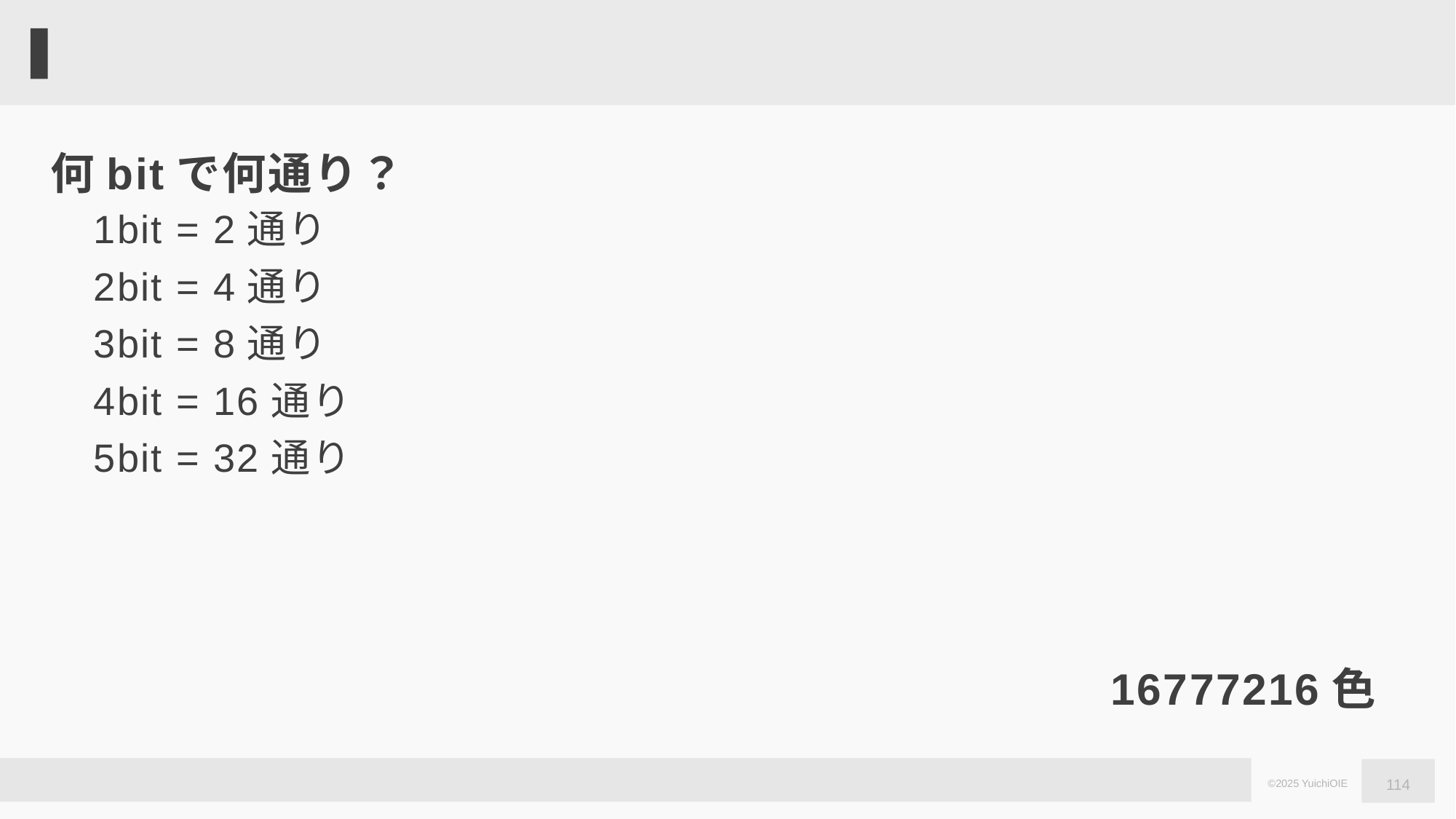

#
何bitで何通り？
1bit = 2通り
2bit = 4通り
3bit = 8通り
4bit = 16通り
5bit = 32通り

16777216色
114